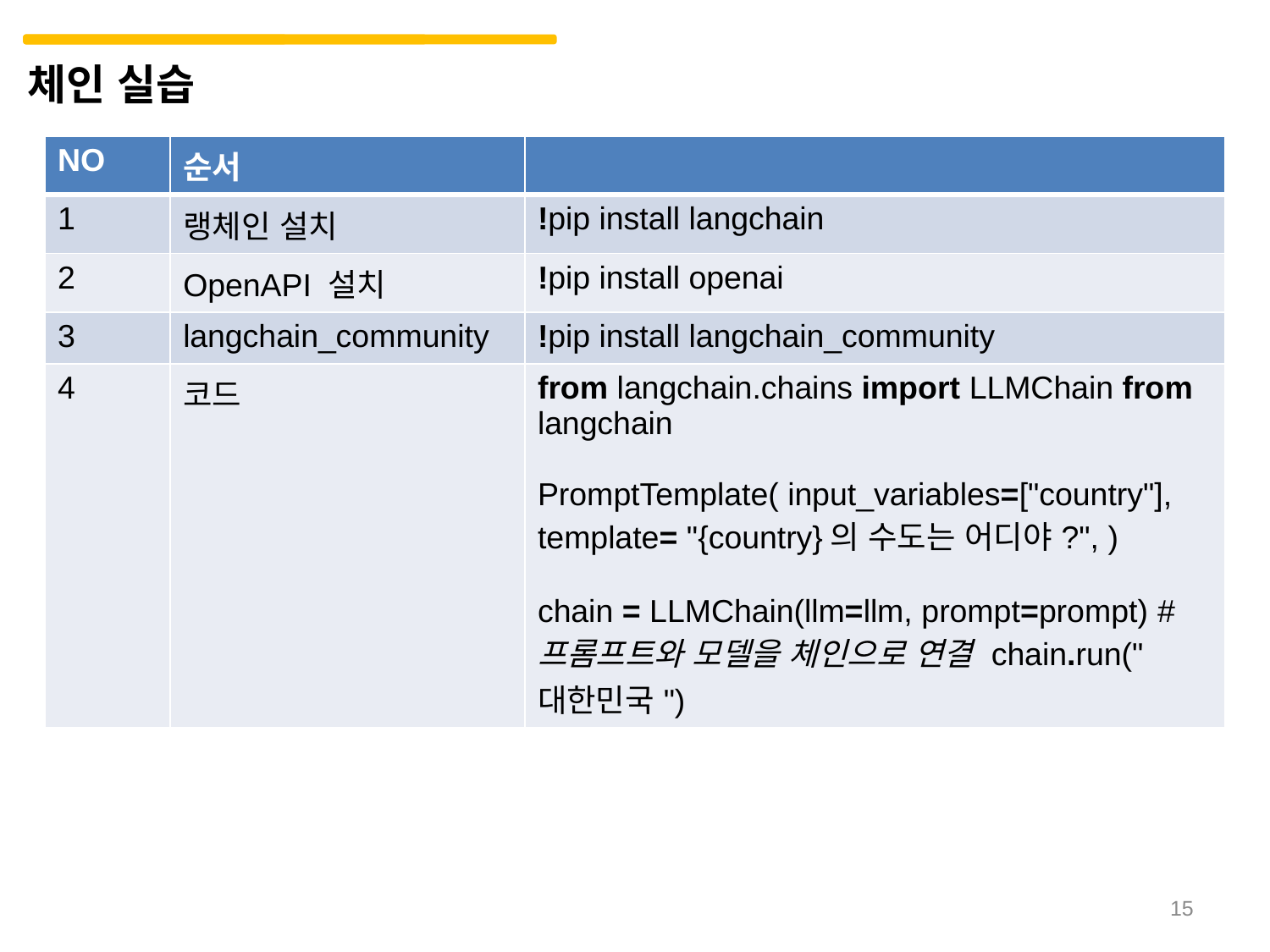

체인 실습
| NO | 순서 |  |
| --- | --- | --- |
| 1 | 랭체인 설치 | !pip install langchain |
| 2 | OpenAPI 설치 | !pip install openai |
| 3 | langchain\_community | !pip install langchain\_community |
| 4 | 코드 | from langchain.chains import LLMChain from langchain PromptTemplate( input\_variables=["country"], template= "{country}의 수도는 어디야?", ) chain = LLMChain(llm=llm, prompt=prompt) #프롬프트와 모델을 체인으로 연결 chain.run("대한민국") |
15